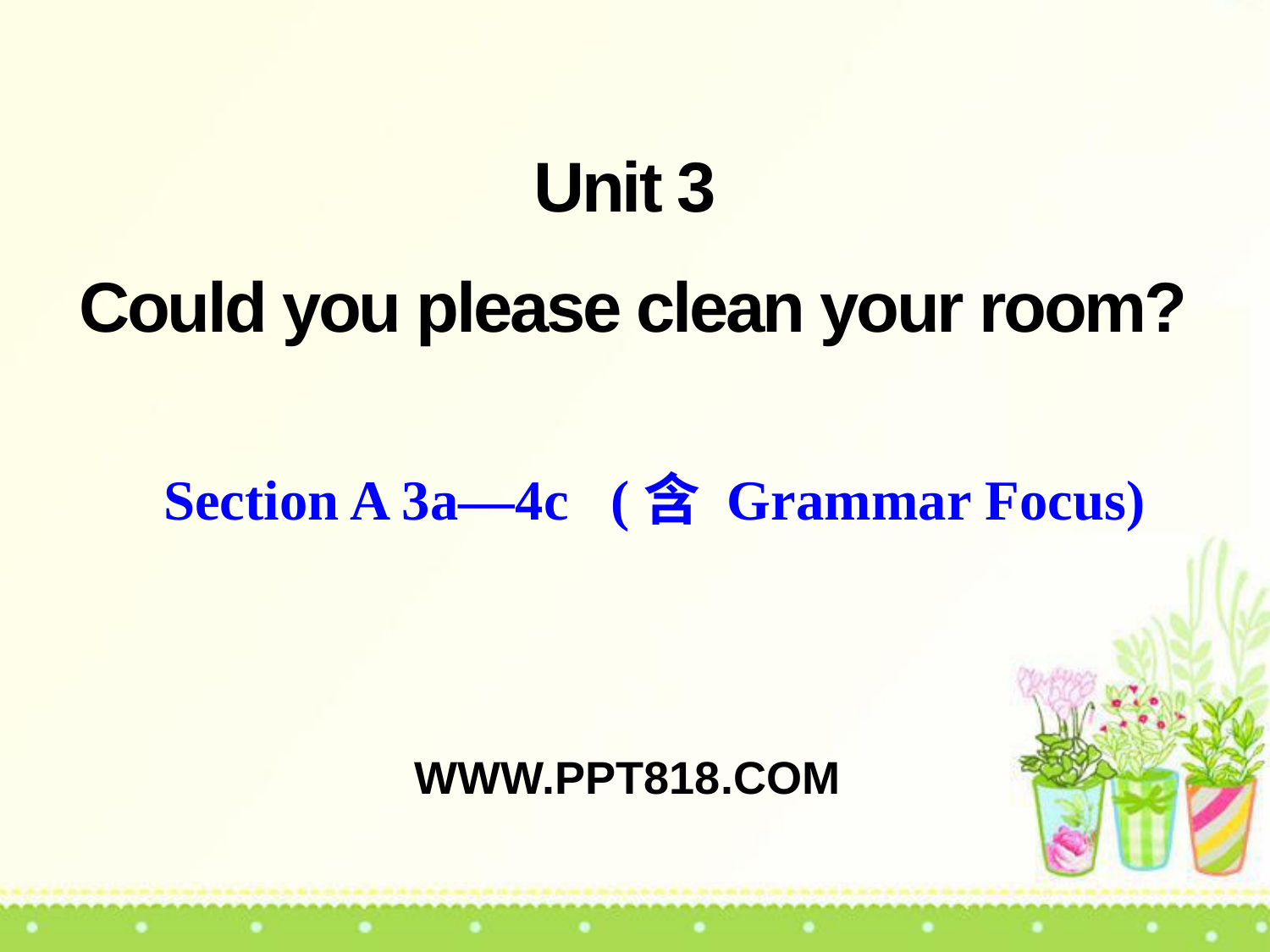

Unit 3
Could you please clean your room?

Section A 3a—4c   (含 Grammar Focus)
WWW.PPT818.COM